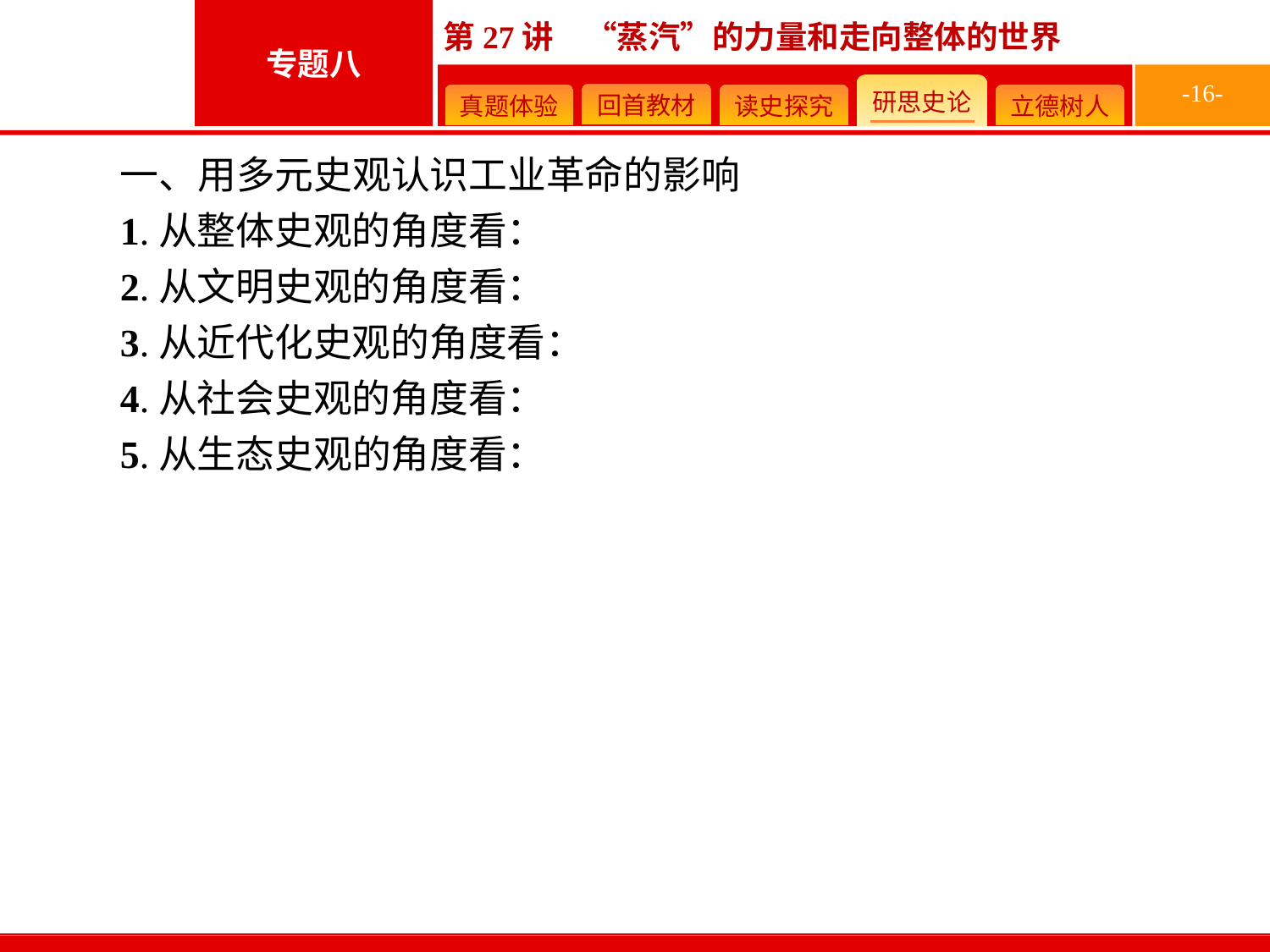

-16-
一、用多元史观认识工业革命的影响
1.从整体史观的角度看：
2.从文明史观的角度看：
3.从近代化史观的角度看：
4.从社会史观的角度看：
5.从生态史观的角度看：